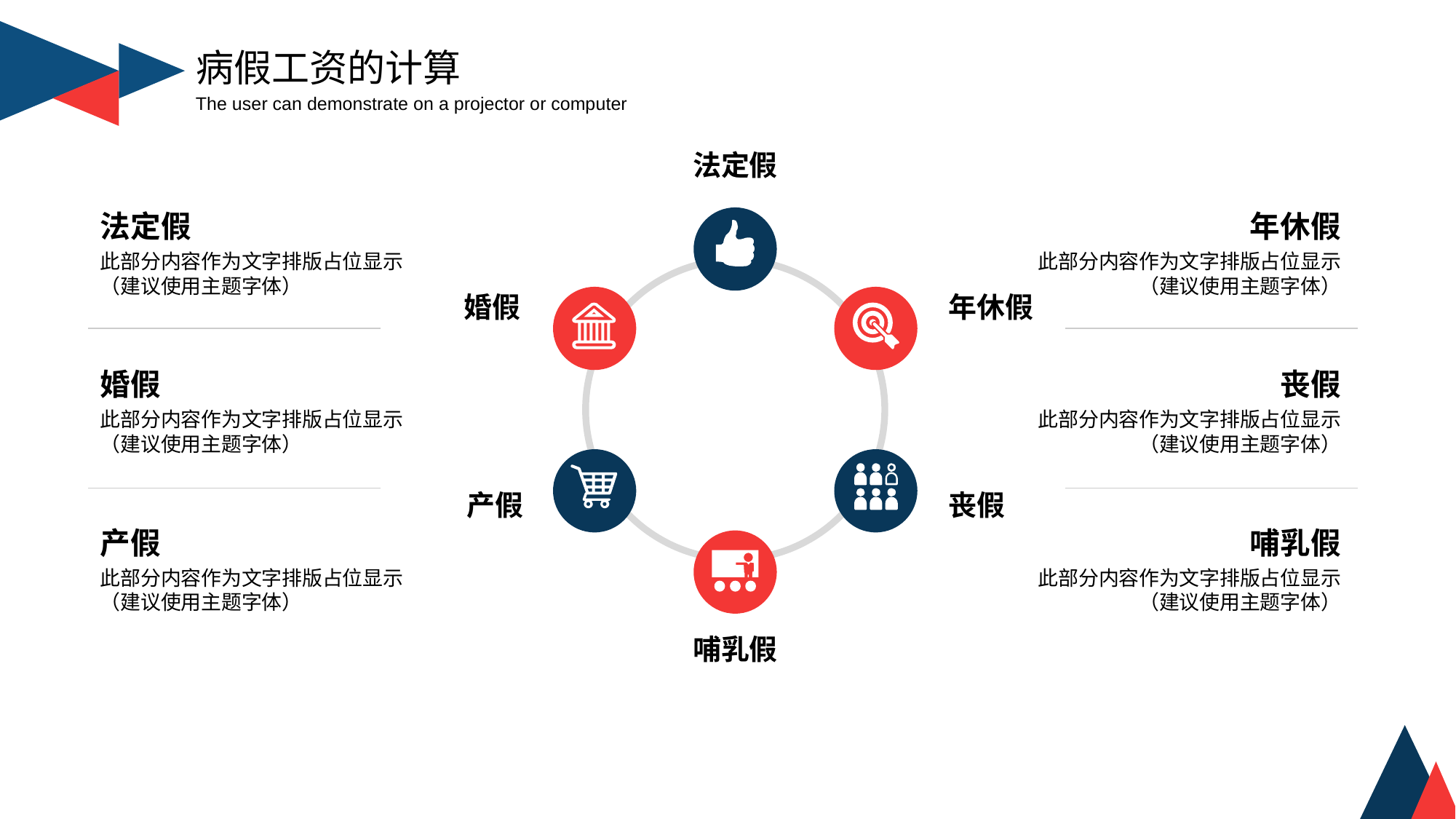

病假工资的计算
The user can demonstrate on a projector or computer
法定假

婚假
年休假

产假
丧假

哺乳假
法定假
此部分内容作为文字排版占位显示
（建议使用主题字体）
婚假
此部分内容作为文字排版占位显示
（建议使用主题字体）
产假
此部分内容作为文字排版占位显示
（建议使用主题字体）
年休假
此部分内容作为文字排版占位显示
（建议使用主题字体）
丧假
此部分内容作为文字排版占位显示
（建议使用主题字体）
哺乳假
此部分内容作为文字排版占位显示
（建议使用主题字体）